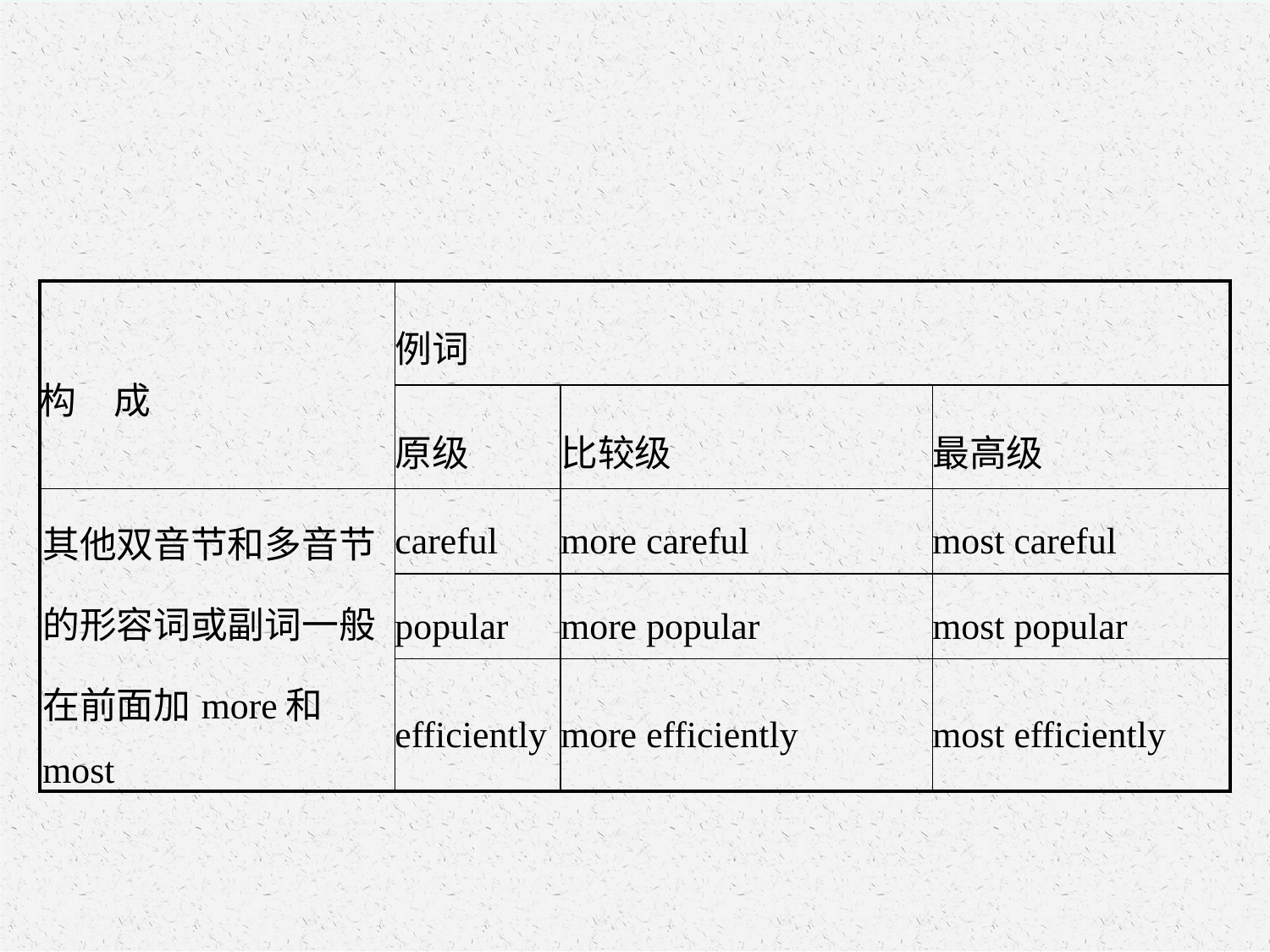

| 构　成 | 例词 |  |  |
| --- | --- | --- | --- |
|  | 原级 | 比较级 | 最高级 |
| 其他双音节和多音节的形容词或副词一般在前面加more和most | careful | more careful | most careful |
|  | popular | more popular | most popular |
|  | efficiently | more efficiently | most efficiently |